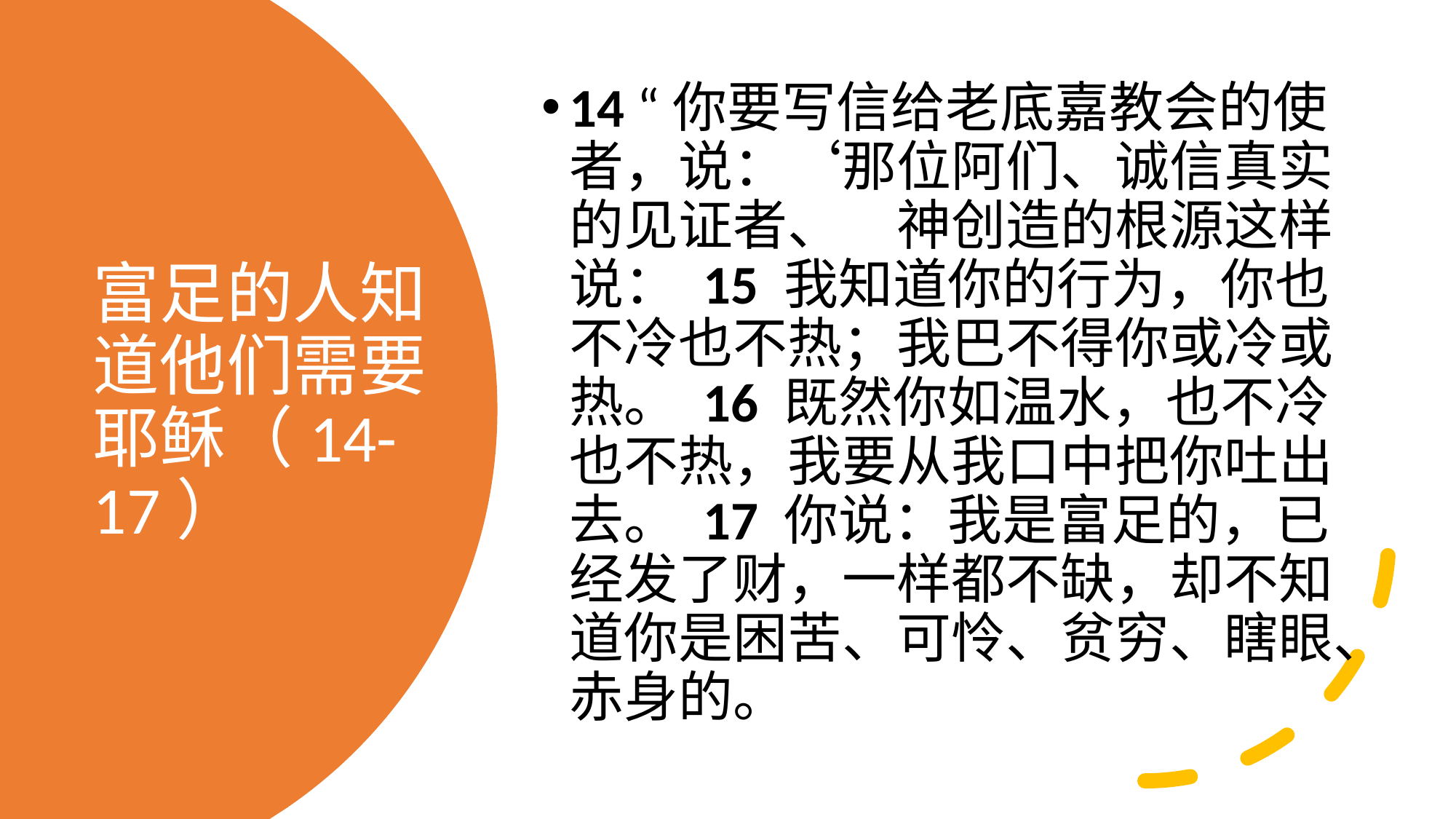

14 “你要写信给老底嘉教会的使者，说：‘那位阿们、诚信真实的见证者、　神创造的根源这样说： 15 我知道你的行为，你也不冷也不热；我巴不得你或冷或热。 16 既然你如温水，也不冷也不热，我要从我口中把你吐出去。 17 你说：我是富足的，已经发了财，一样都不缺，却不知道你是困苦、可怜、贫穷、瞎眼、赤身的。
# 富足的人知道他们需要耶稣（14-17）